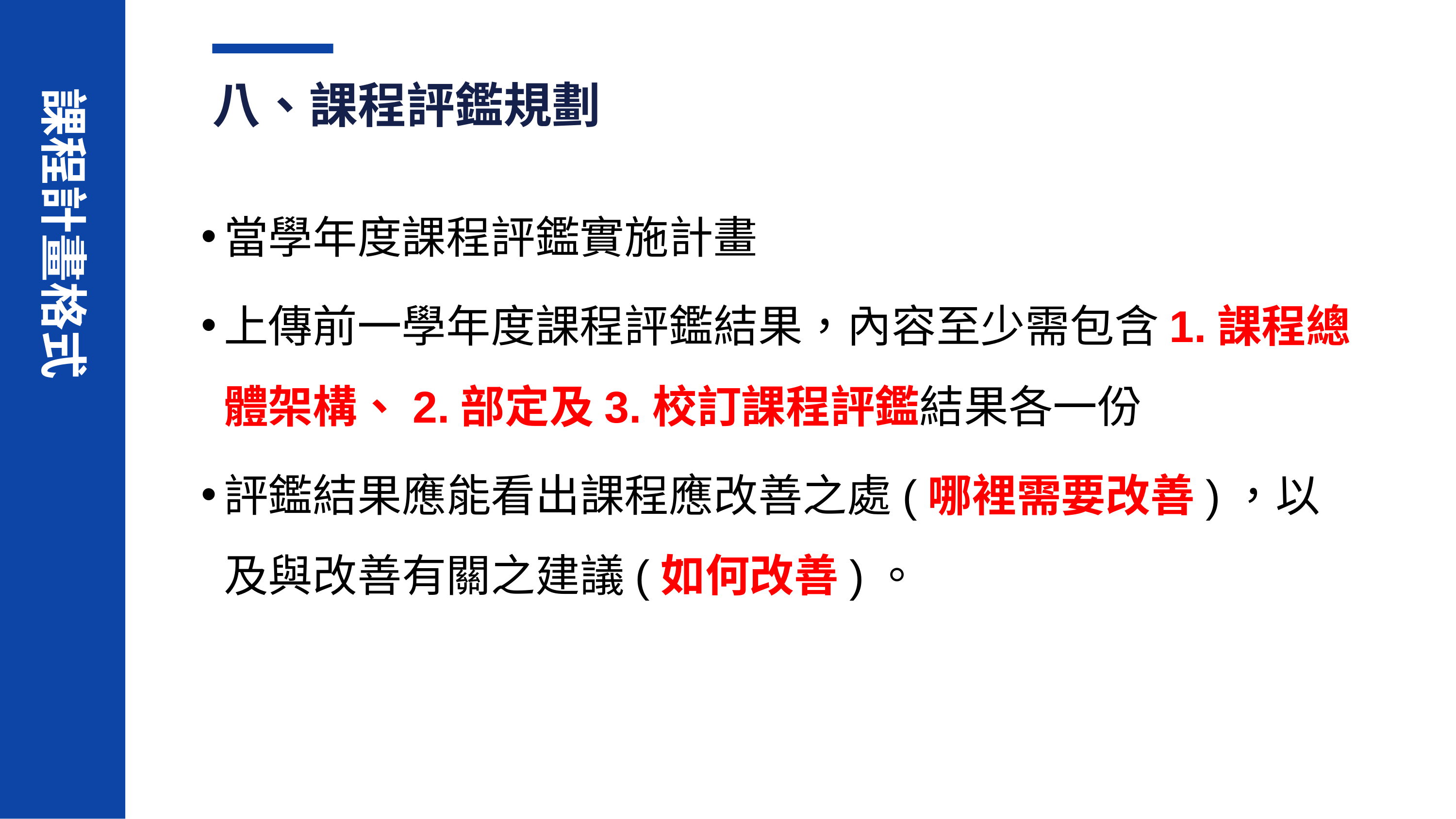

八、課程評鑑規劃
課程計畫格式
當學年度課程評鑑實施計畫
上傳前一學年度課程評鑑結果，內容至少需包含1.課程總體架構、2.部定及3.校訂課程評鑑結果各一份
評鑑結果應能看出課程應改善之處(哪裡需要改善)，以及與改善有關之建議(如何改善)。